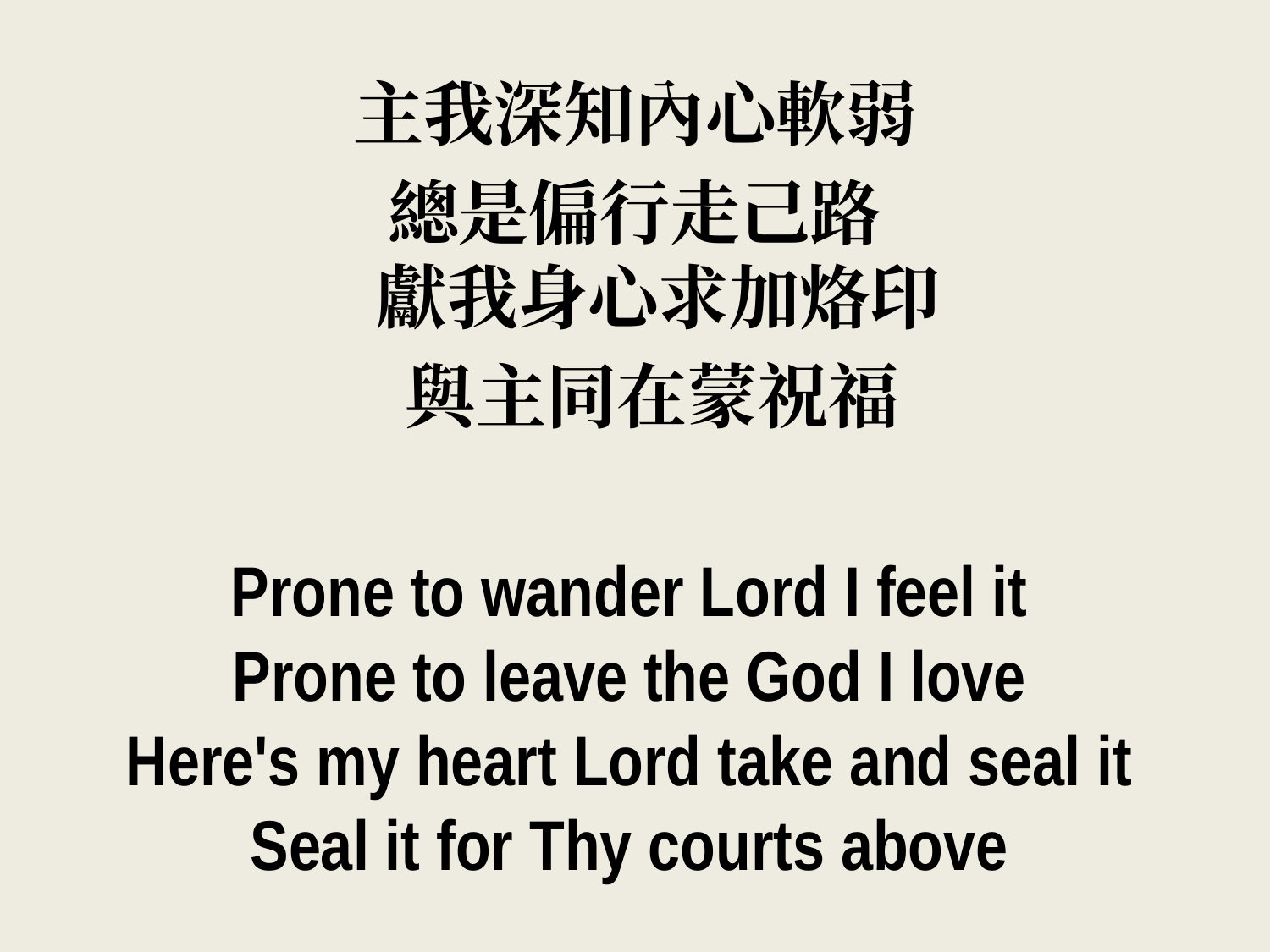

主我深知內心軟弱
總是偏行走己路
獻我身心求加烙印
 與主同在蒙祝福
Prone to wander Lord I feel it
Prone to leave the God I love
Here's my heart Lord take and seal it
Seal it for Thy courts above